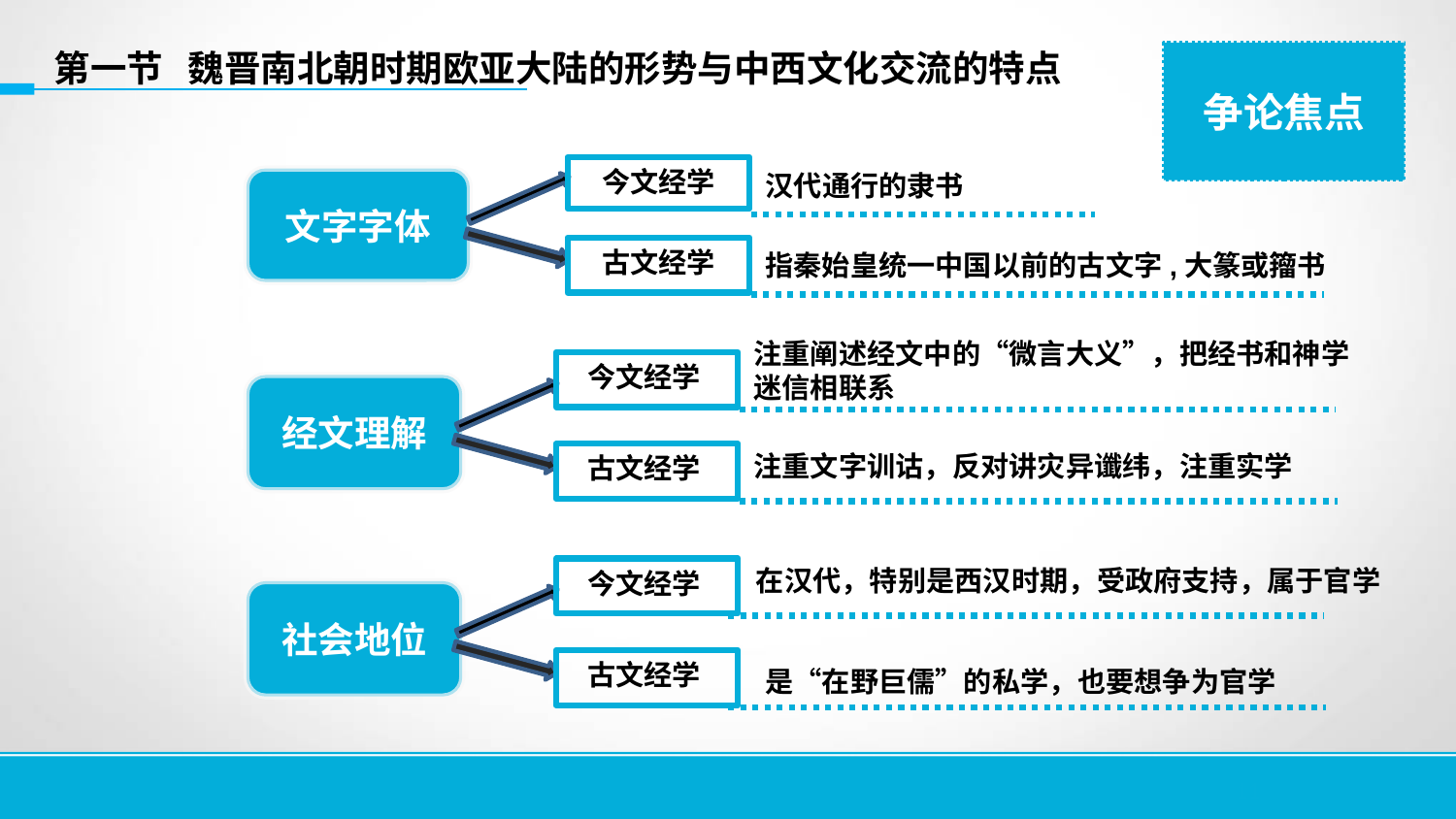

第一节   魏晋南北朝时期欧亚大陆的形势与中西文化交流的特点

争论焦点

今文经学
汉代通行的隶书

文字字体

古文经学
指秦始皇统一中国以前的古文字,大篆或籀书
注重阐述经文中的“微言大义”，把经书和神学迷信相联系
今文经学

经文理解

注重文字训诂，反对讲灾异谶纬，注重实学

古文经学
在汉代，特别是西汉时期，受政府支持，属于官学
今文经学

社会地位

古文经学
是“在野巨儒”的私学，也要想争为官学

11